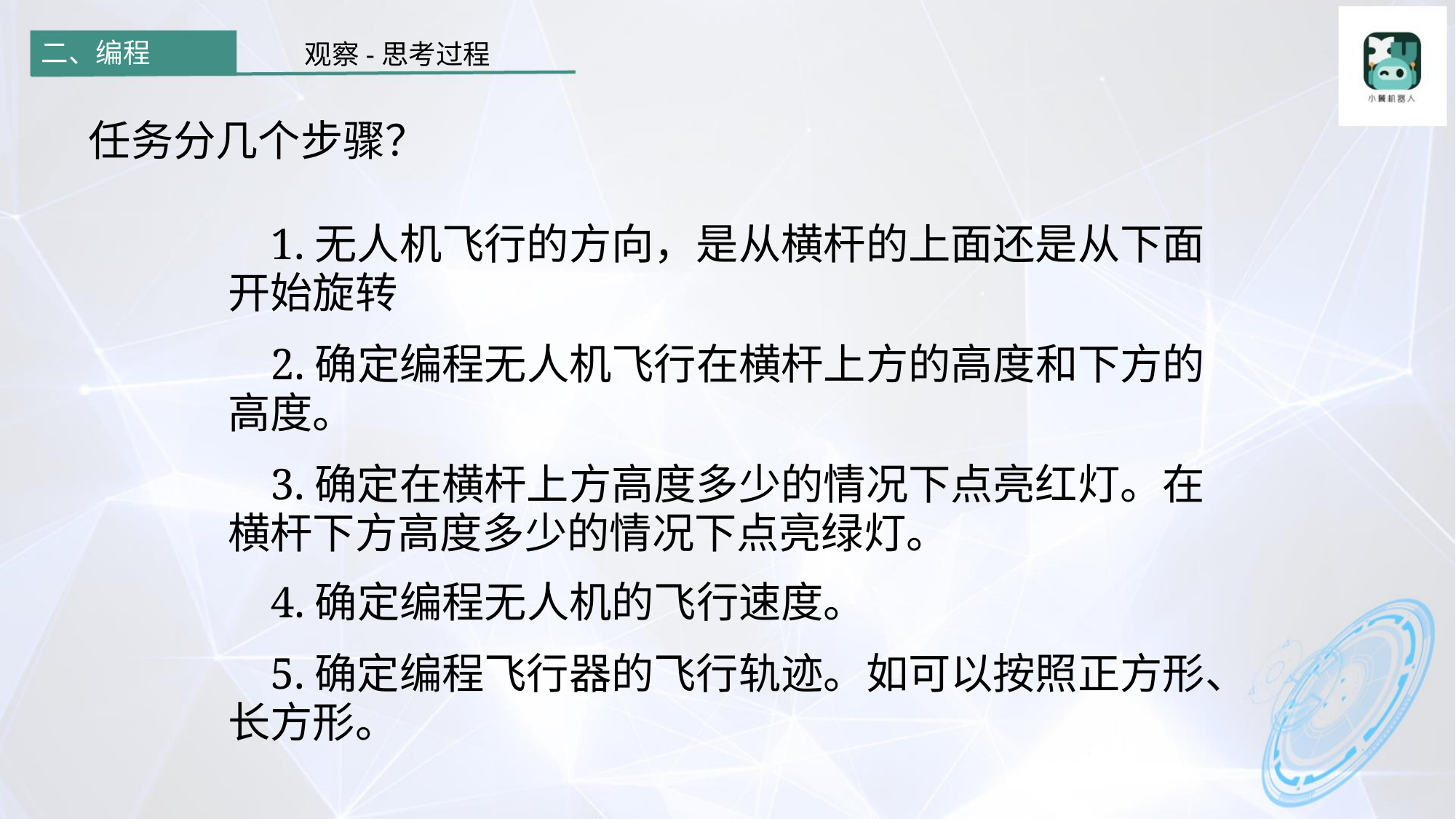

观察-思考过程
二、编程
任务分几个步骤？
1.无人机飞行的方向，是从横杆的上面还是从下面
开始旋转
2.确定编程无人机飞行在横杆上方的高度和下方的
高度。
3.确定在横杆上方高度多少的情况下点亮红灯。在
横杆下方高度多少的情况下点亮绿灯。
4.确定编程无人机的飞行速度。
5.确定编程飞行器的飞行轨迹。如可以按照正方形、
长方形。